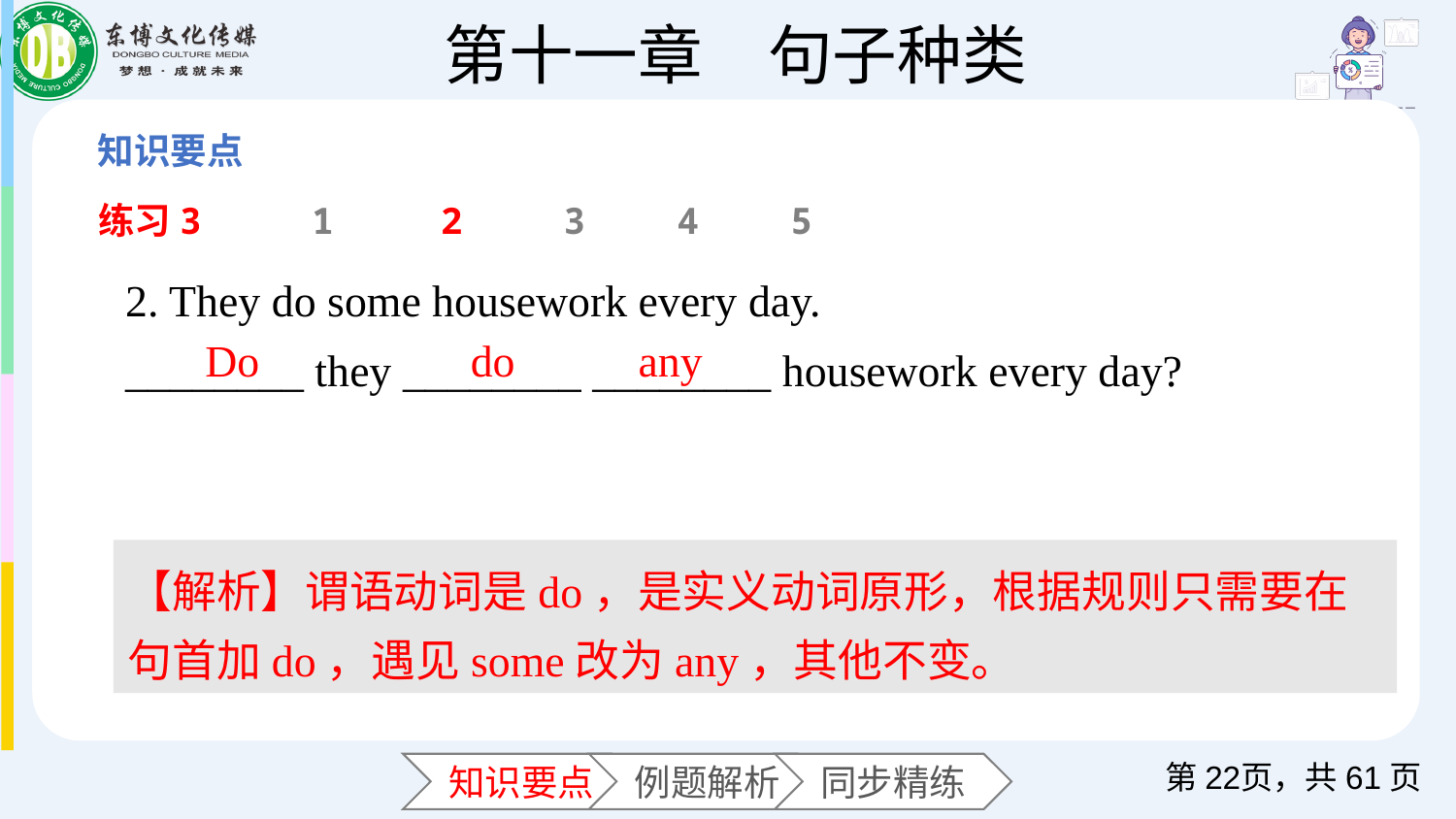

练习3
1
2
3
4
5
2. They do some housework every day.
________ they ________ ________ housework every day?
Do
do
any
【解析】谓语动词是do，是实义动词原形，根据规则只需要在句首加do，遇见some改为any，其他不变。